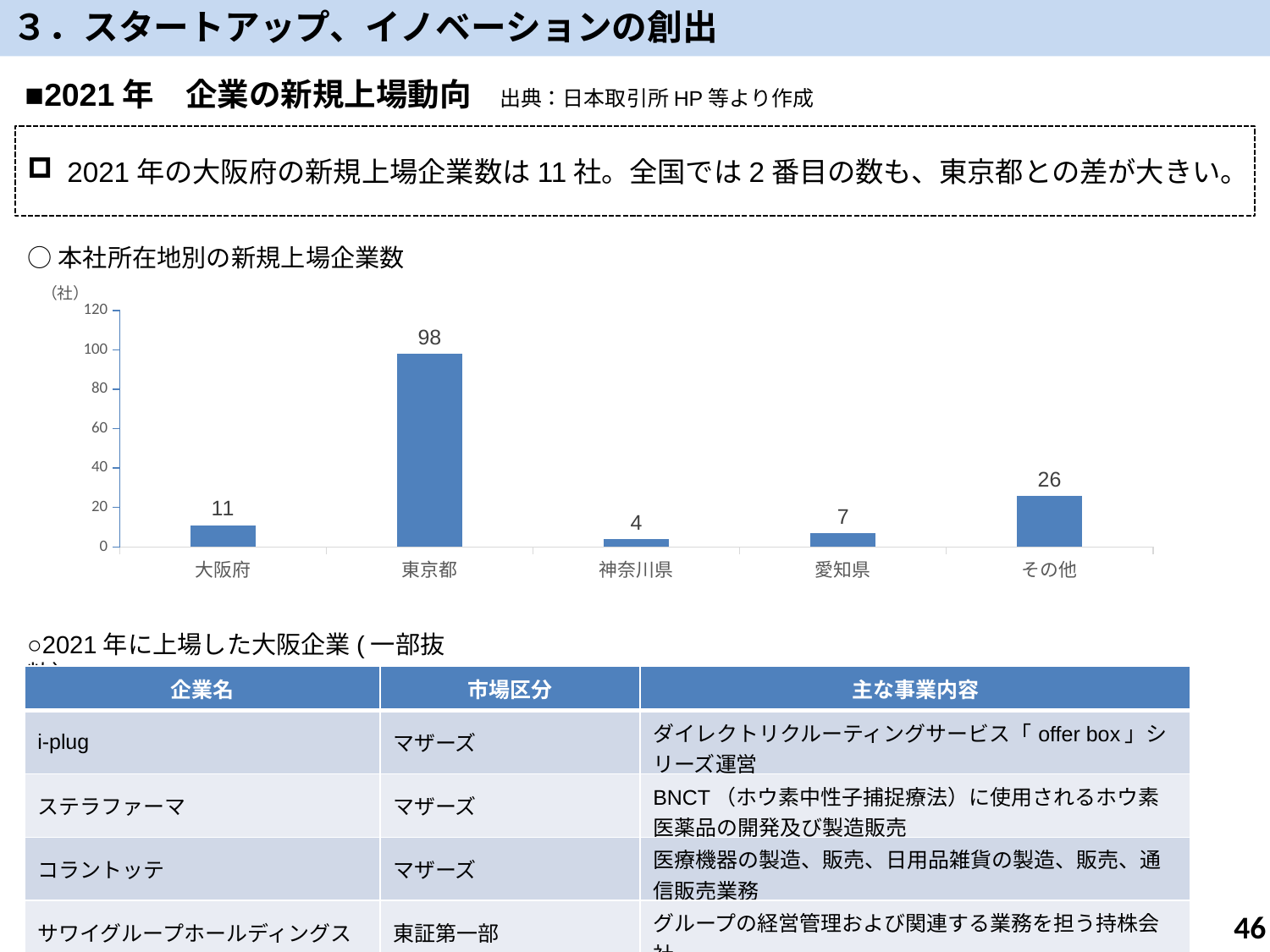

３．スタートアップ、イノベーションの創出
■2021年　企業の新規上場動向　出典：日本取引所HP等より作成
2021年の大阪府の新規上場企業数は11社。全国では2番目の数も、東京都との差が大きい。
○本社所在地別の新規上場企業数

### Chart

| Category |  |
|---|---|
| 大阪府 | 11.0 |
| 東京都 | 98.0 |
| 神奈川県 | 4.0 |
| 愛知県 | 7.0 |
| その他 | 26.0 |
○2021年に上場した大阪企業(一部抜粋）
| 企業名 | 市場区分 | 主な事業内容 |
| --- | --- | --- |
| 株式会社　ファイズ | マザーズ | EC運営企業の物流センターの管理・運営 |
| 株式会社　スシローホールディングス | 東証一部 | 「スシロー」ブランドでの回転すし全国チェーン展開 |
| 大阪油化工業　株式会社 | JASDAQスタンダード | アルコール・石油等、素材の精密蒸留精製 |
| 株式会社　幸和製作所 | JASDAQスタンダード | 福祉用具の製造・販売 |
| 企業名 | 市場区分 | 主な事業内容 |
| --- | --- | --- |
| i-plug | マザーズ | ダイレクトリクルーティングサービス「offer box」シリーズ運営 |
| ステラファーマ | マザーズ | BNCT（ホウ素中性子捕捉療法）に使用されるホウ素医薬品の開発及び製造販売 |
| コラントッテ | マザーズ | 医療機器の製造、販売、日用品雑貨の製造、販売、通信販売業務 |
| サワイグループホールディングス | 東証第一部 | グループの経営管理および関連する業務を担う持株会社 |
46